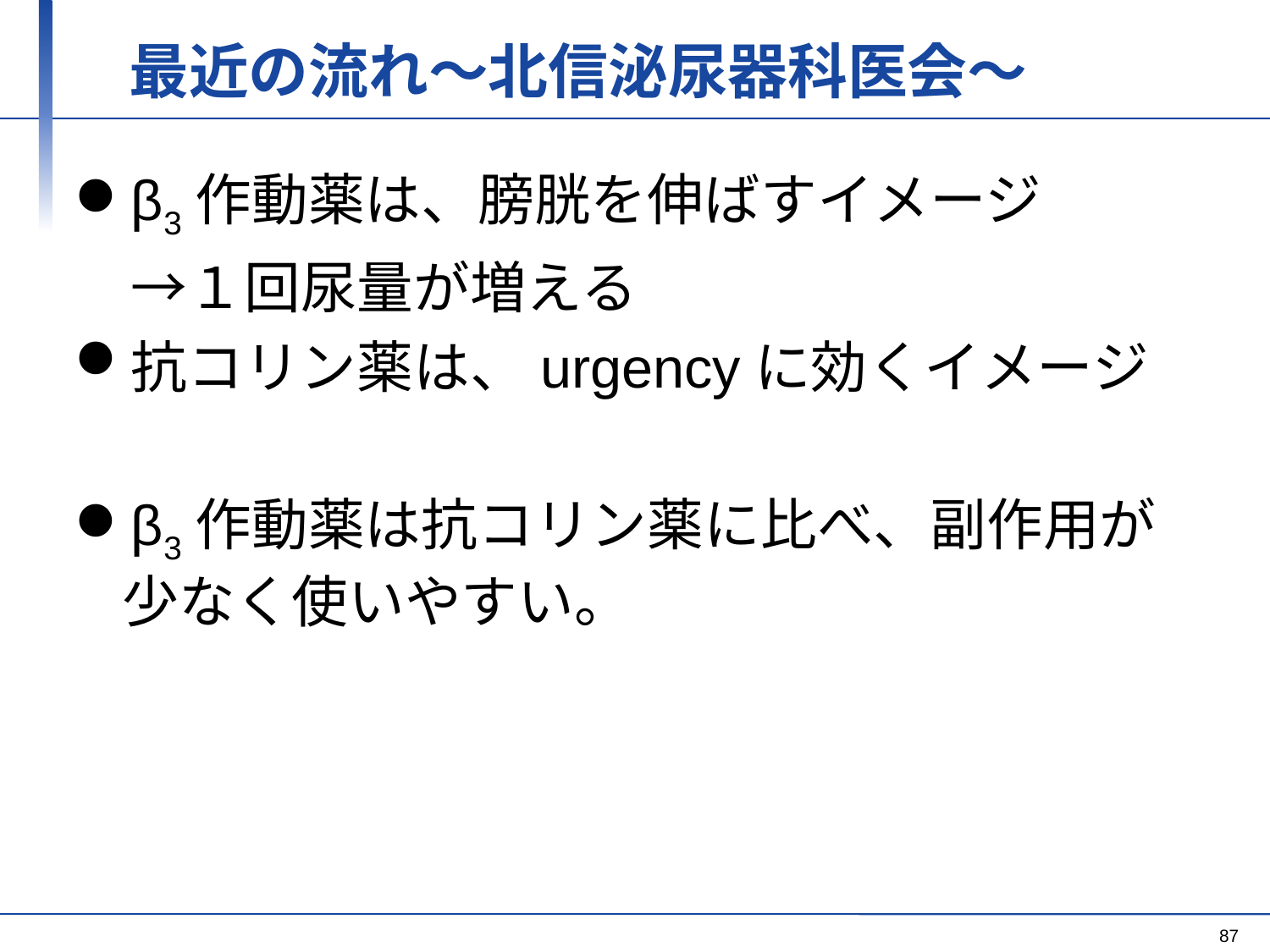

# 最近の流れ～北信泌尿器科医会～
β3作動薬は、膀胱を伸ばすイメージ
　→１回尿量が増える
抗コリン薬は、urgencyに効くイメージ

β3作動薬は抗コリン薬に比べ、副作用が少なく使いやすい。
87